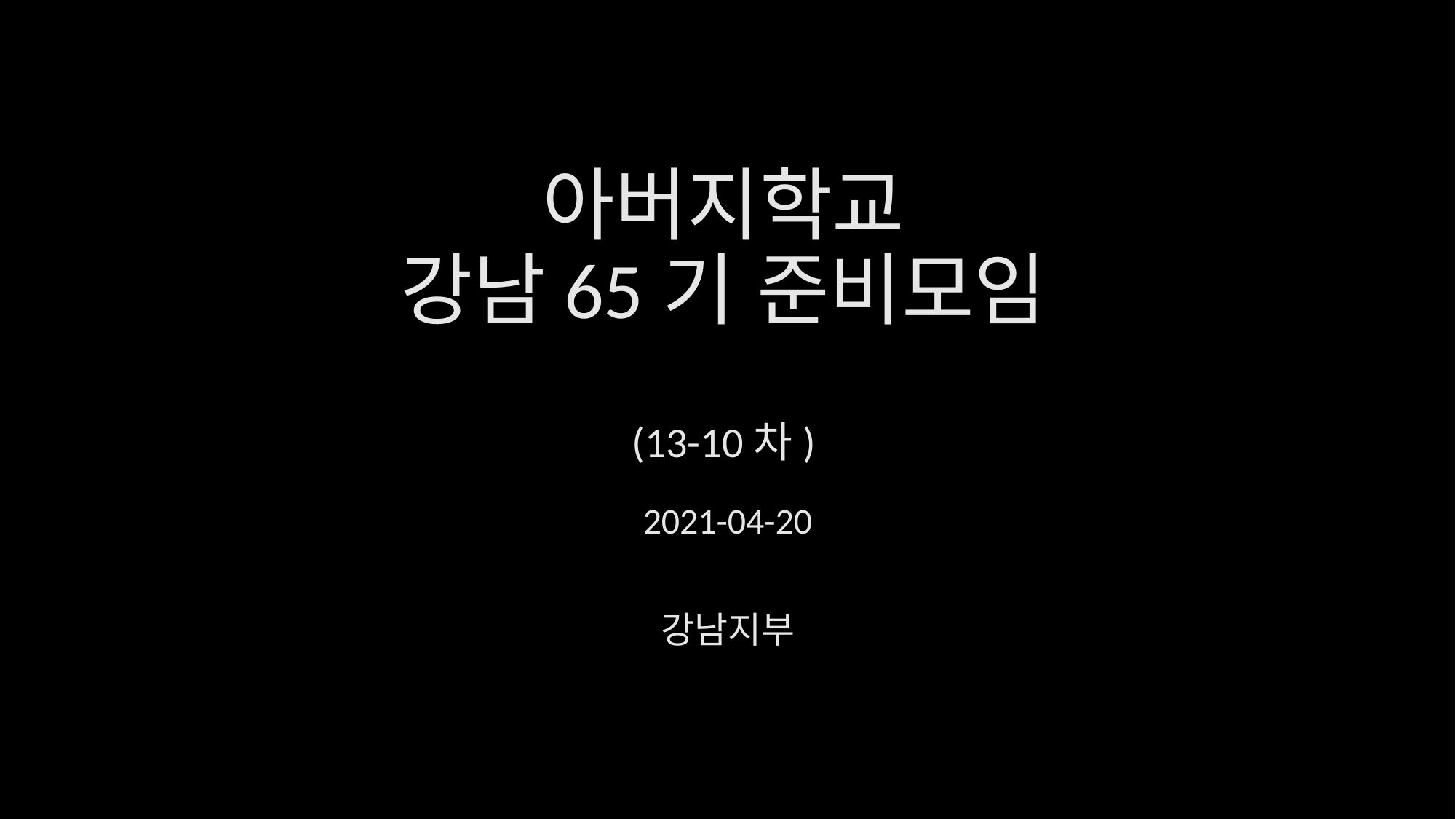

# 아버지학교 강남65기 준비모임 (13-10차)
2021-04-20

강남지부